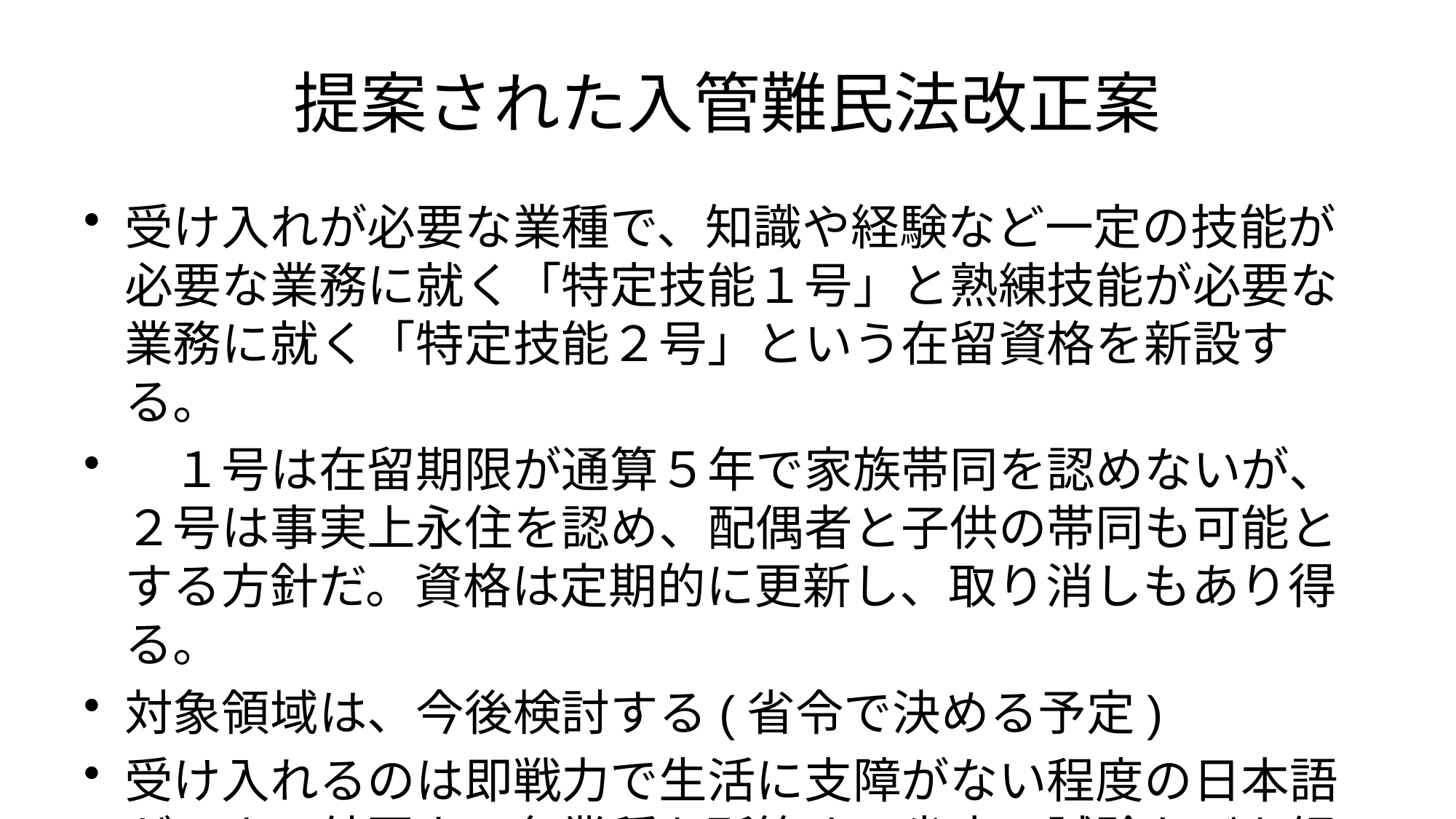

# 提案された入管難民法改正案
受け入れが必要な業種で、知識や経験など一定の技能が必要な業務に就く「特定技能１号」と熟練技能が必要な業務に就く「特定技能２号」という在留資格を新設する。
　１号は在留期限が通算５年で家族帯同を認めないが、２号は事実上永住を認め、配偶者と子供の帯同も可能とする方針だ。資格は定期的に更新し、取り消しもあり得る。
対象領域は、今後検討する(省令で決める予定)
受け入れるのは即戦力で生活に支障がない程度の日本語ができる外国人。各業種を所管する省庁の試験などを経て、１号や２号の資格を取得する。技能実習を修了した後に１号の資格を得られる仕組みも設ける。